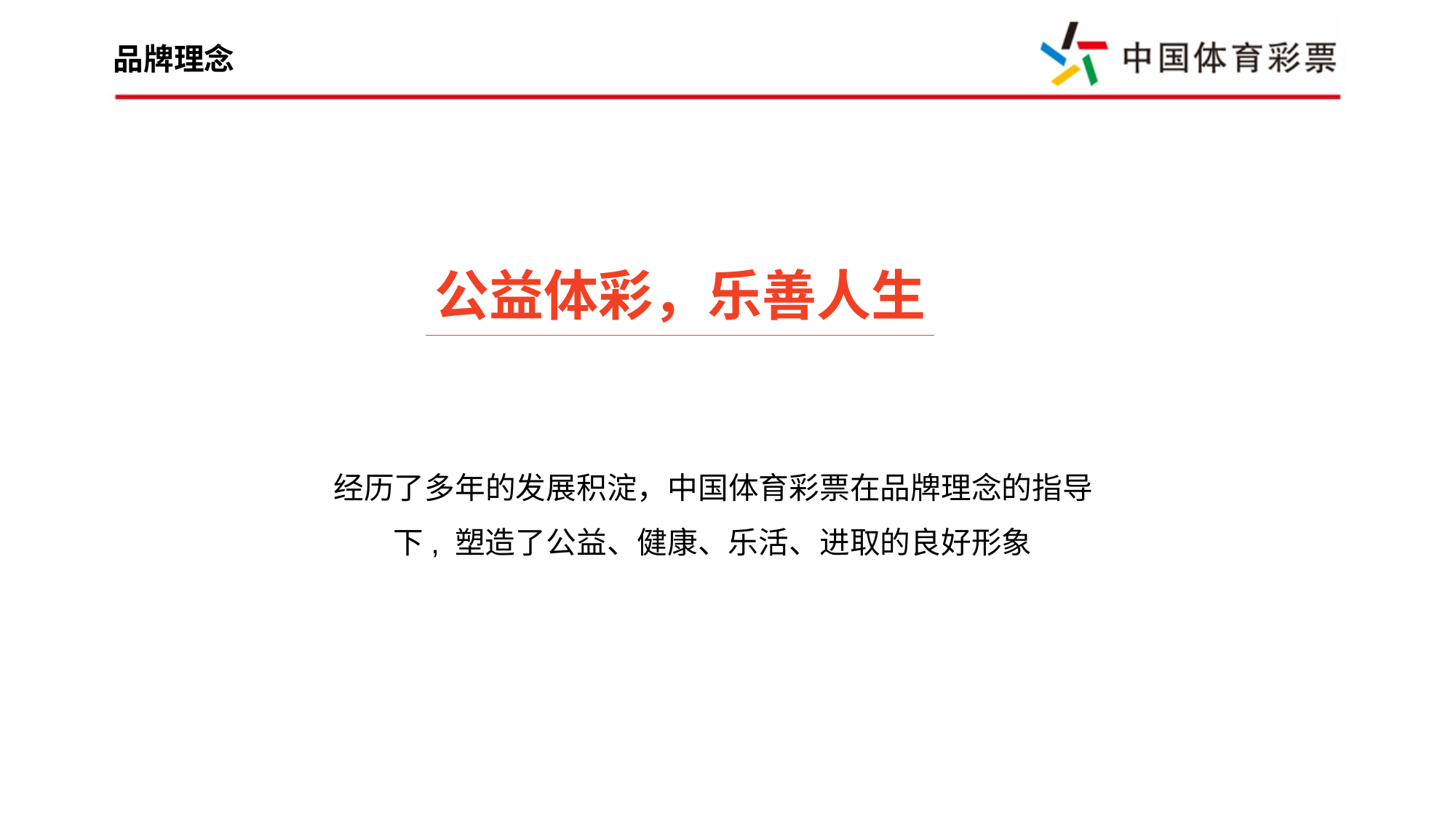

品牌理念
公益体彩，乐善人生
经历了多年的发展积淀，中国体育彩票在品牌理念的指导下, 塑造了公益、健康、乐活、进取的良好形象